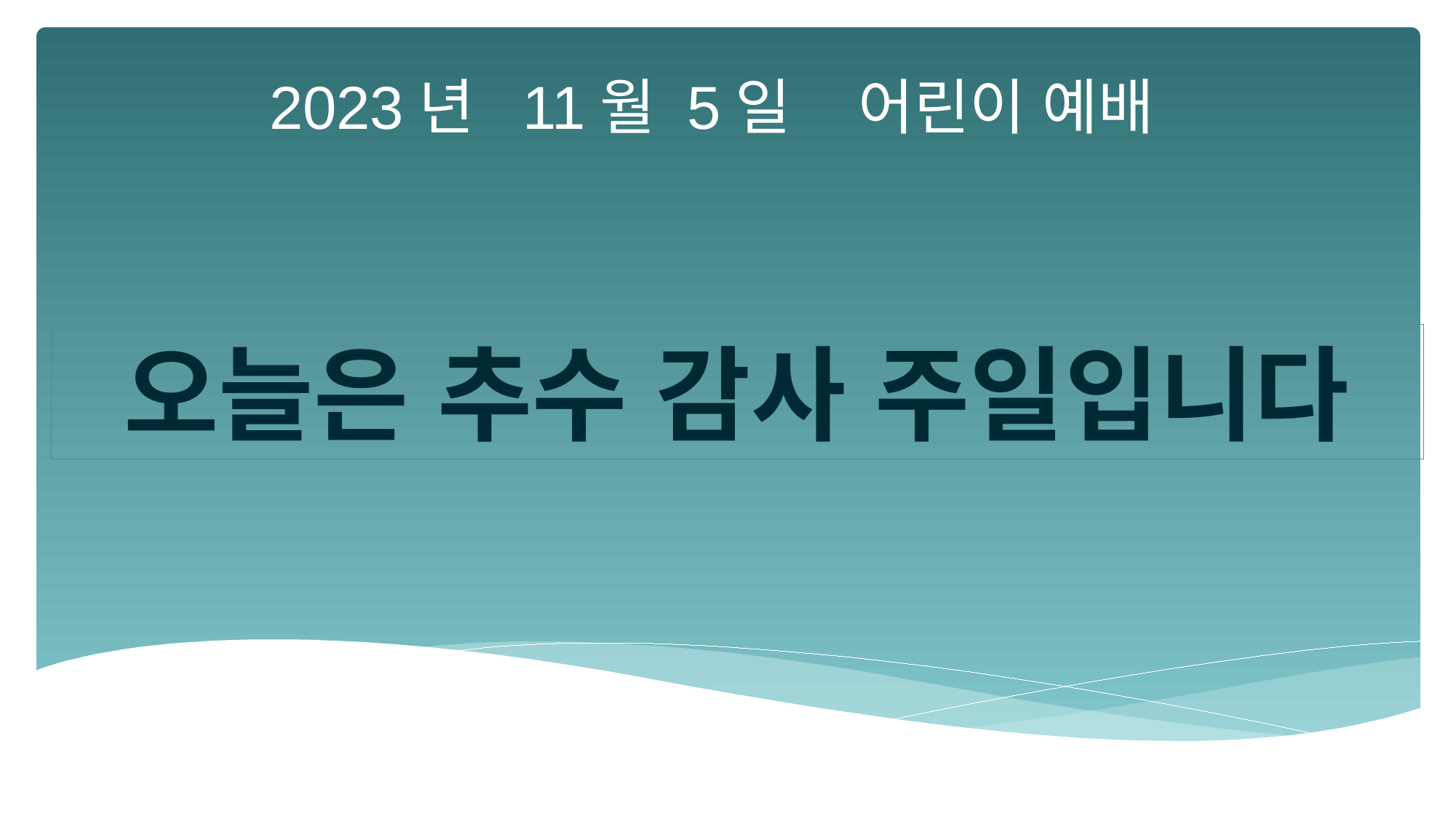

2023년  11월 5일    어린이 예배
오늘은 추수 감사 주일입니다